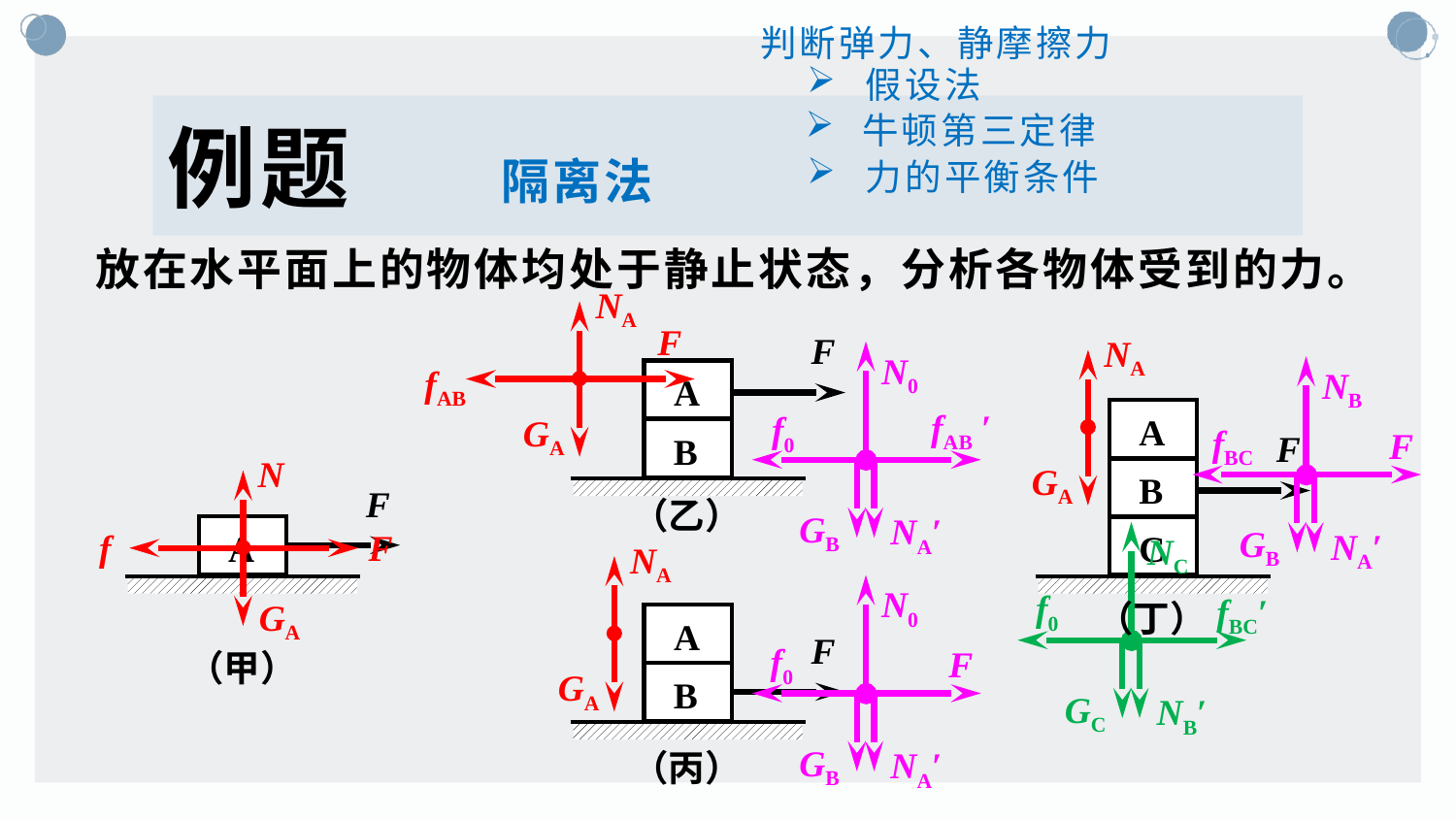

判断弹力、静摩擦力
假设法
# 例题
牛顿第三定律
隔离法
力的平衡条件
放在水平面上的物体均处于静止状态，分析各物体受到的力。
NA
F
fAB

GA
F

A

B

NA

GA
N0
fAB ʹ
f0

GB
NAʹ
NB
fBC
F

GB
NAʹ

A
F

B

C

N
f
F

GA
F

A

（乙）
NC
f0
fBCʹ

GC
NBʹ
NA

GA
N0
f0
F

GB
NAʹ
（丁）

A
F

B

（甲）
（丙）